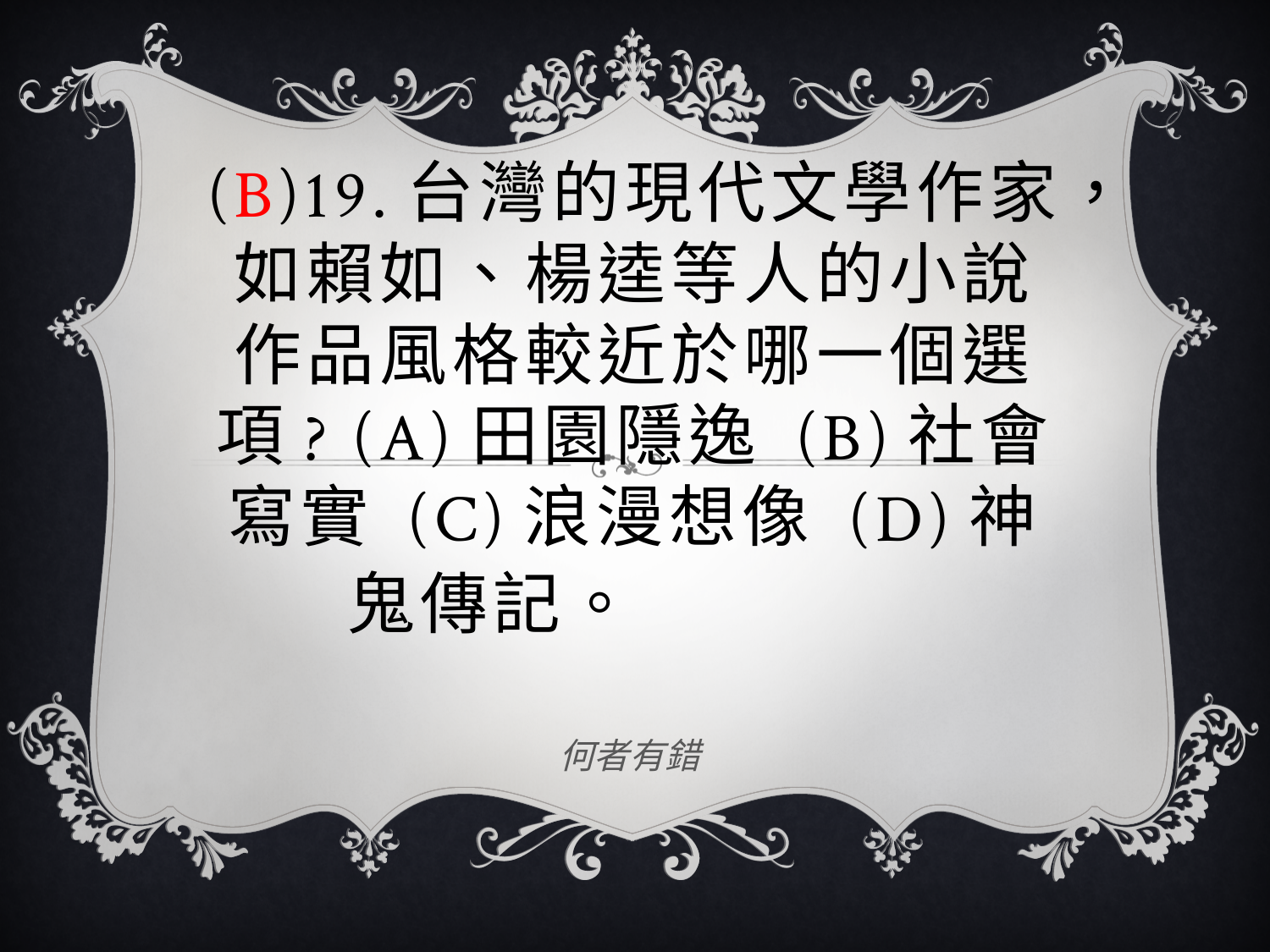

# (B)19.台灣的現代文學作家，如賴如、楊逵等人的小說作品風格較近於哪一個選項? (A)田園隱逸 (B)社會寫實 (C)浪漫想像 (D)神鬼傳記。
何者有錯